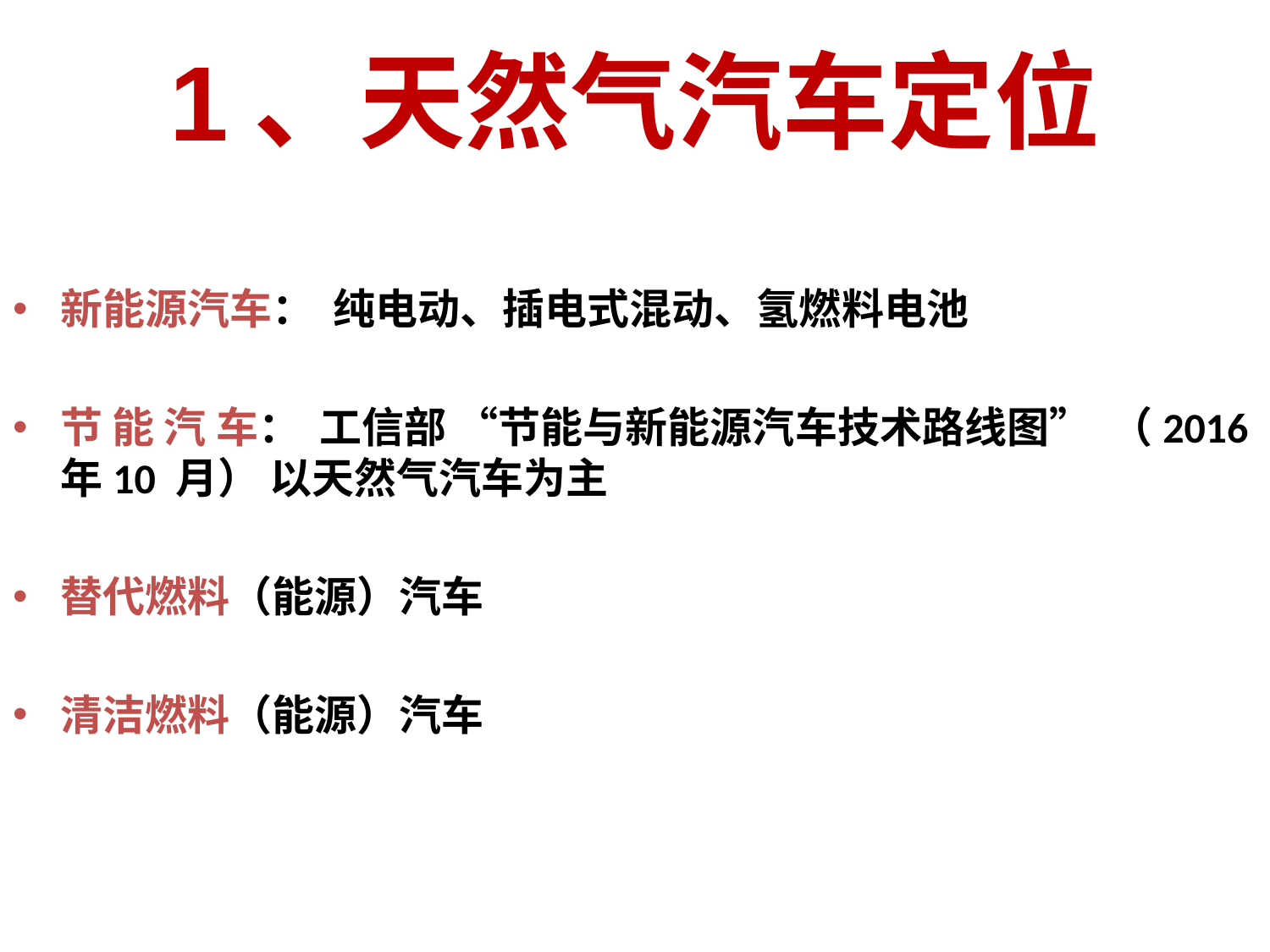

# 1、天然气汽车定位
新能源汽车：  纯电动、插电式混动、氢燃料电池

节 能 汽 车：  工信部 “节能与新能源汽车技术路线图”  （2016年10 月） 以天然气汽车为主

替代燃料（能源）汽车

清洁燃料（能源）汽车